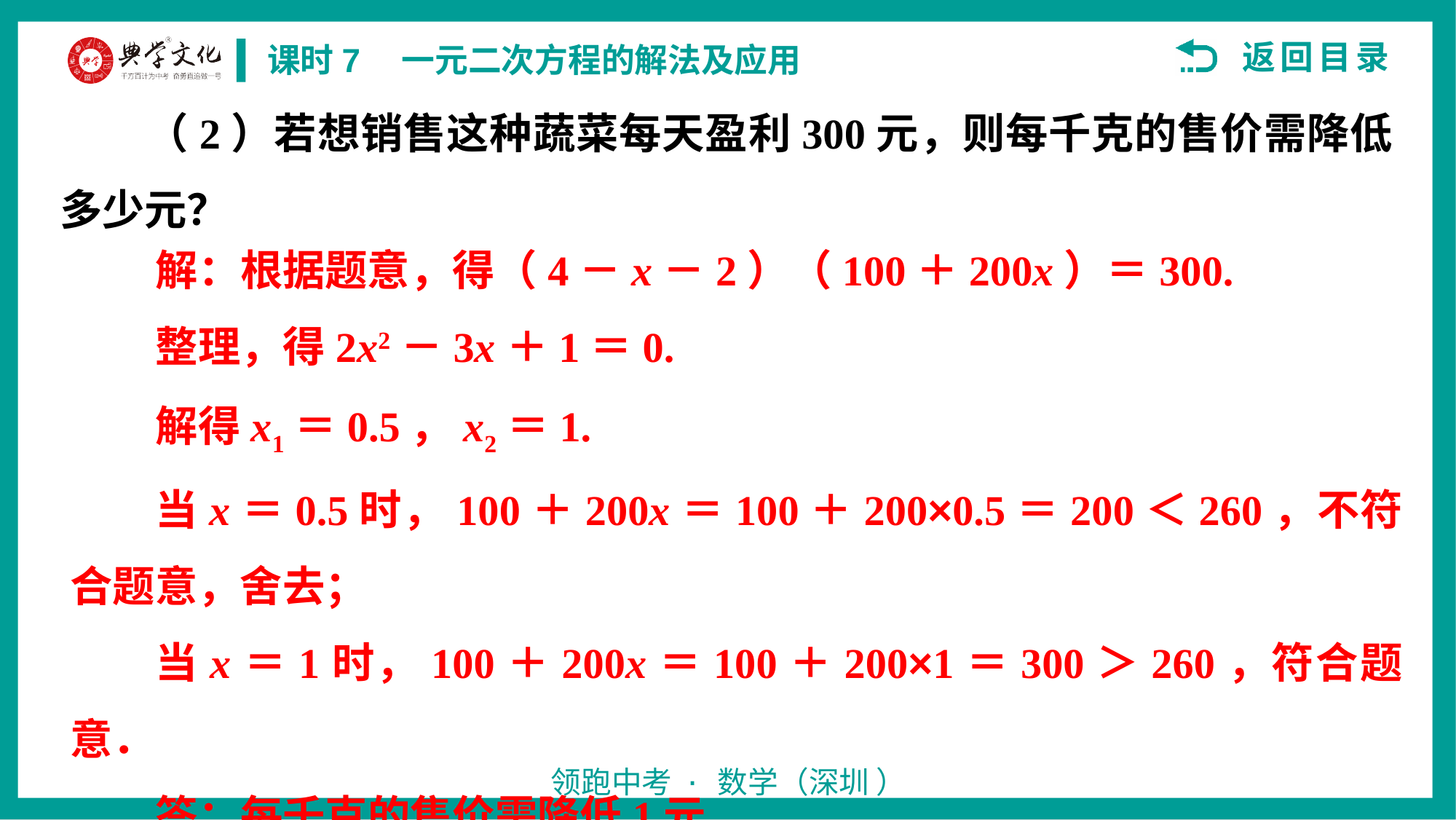

（2）若想销售这种蔬菜每天盈利300元，则每千克的售价需降低多少元？
解：根据题意，得（4－x－2）（100＋200x）＝300.
整理，得2x2－3x＋1＝0.
解得x1＝0.5，x2＝1.
当x＝0.5时，100＋200x＝100＋200×0.5＝200＜260，不符合题意，舍去；
当x＝1时，100＋200x＝100＋200×1＝300＞260，符合题意．
答：每千克的售价需降低1元．